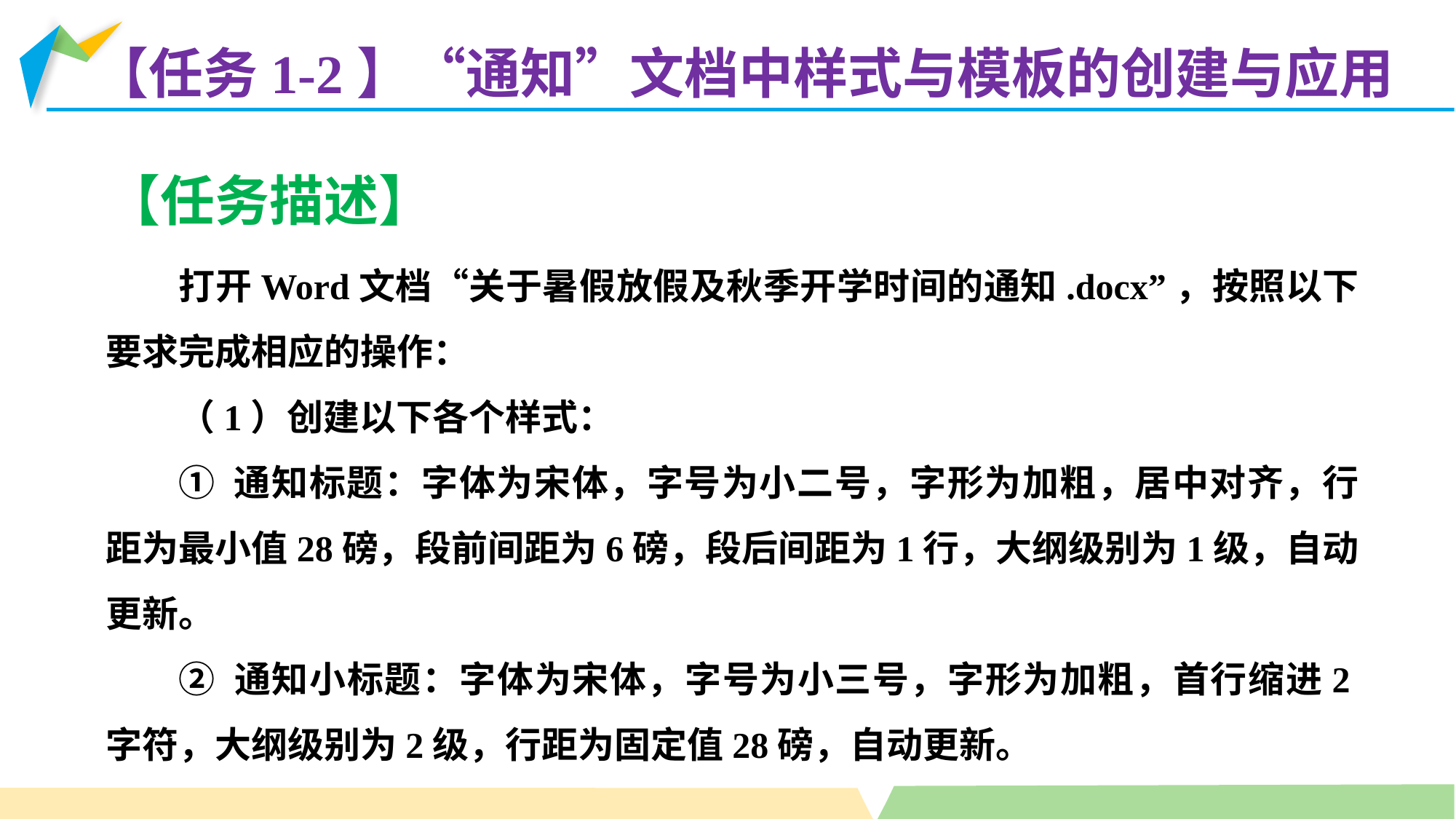

【任务1-2】“通知”文档中样式与模板的创建与应用
【任务描述】
打开Word文档“关于暑假放假及秋季开学时间的通知.docx”，按照以下要求完成相应的操作：
（1）创建以下各个样式：
① 通知标题：字体为宋体，字号为小二号，字形为加粗，居中对齐，行距为最小值28磅，段前间距为6磅，段后间距为1行，大纲级别为1级，自动更新。
② 通知小标题：字体为宋体，字号为小三号，字形为加粗，首行缩进2字符，大纲级别为2级，行距为固定值28磅，自动更新。